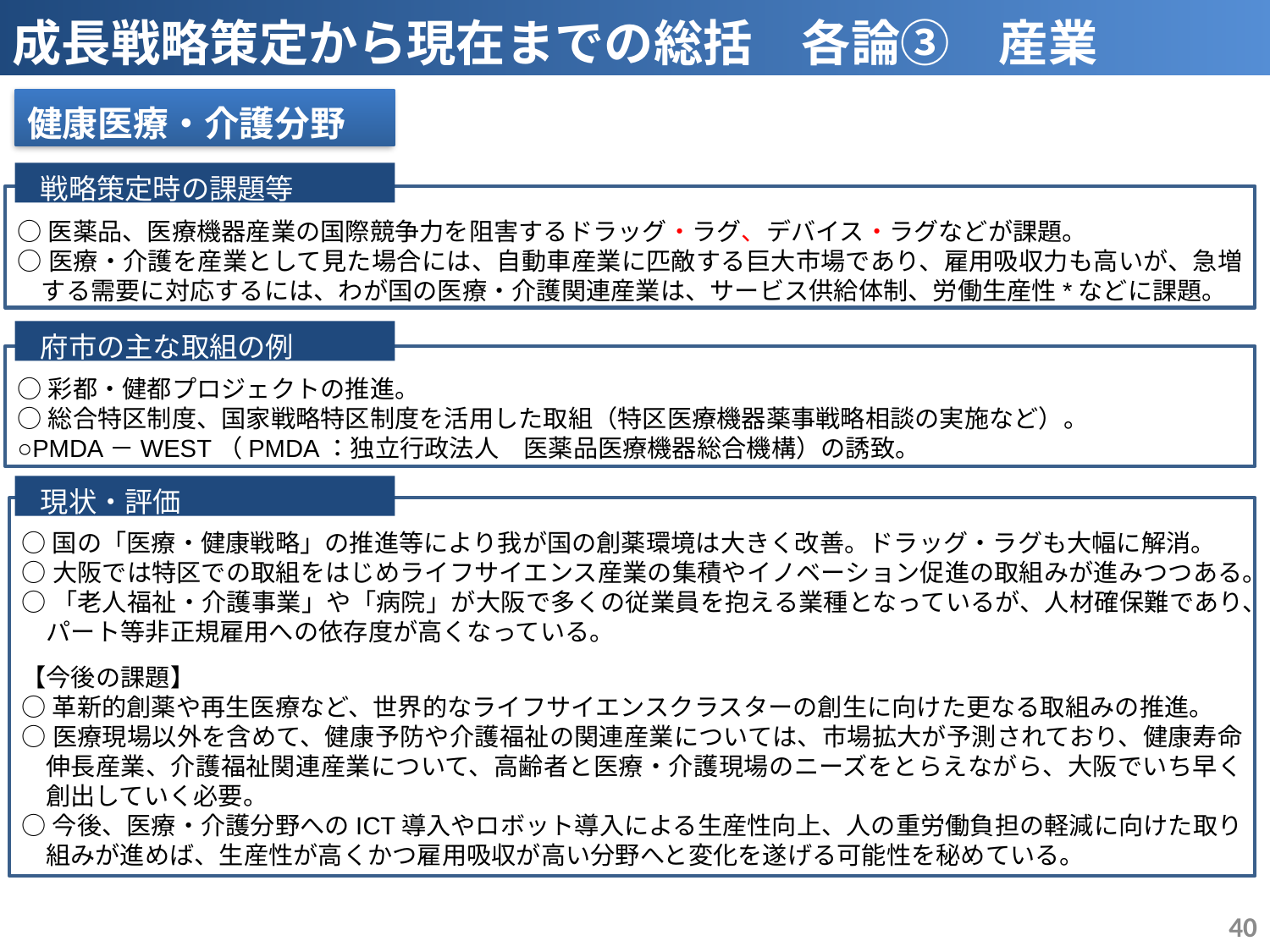

成長戦略策定から現在までの総括　各論③　産業
健康医療・介護分野
 戦略策定時の課題等
○医薬品、医療機器産業の国際競争力を阻害するドラッグ・ラグ、デバイス・ラグなどが課題。
○医療・介護を産業として見た場合には、自動車産業に匹敵する巨大市場であり、雇用吸収力も高いが、急増する需要に対応するには、わが国の医療・介護関連産業は、サービス供給体制、労働生産性*などに課題。
 府市の主な取組の例
○彩都・健都プロジェクトの推進。
○総合特区制度、国家戦略特区制度を活用した取組（特区医療機器薬事戦略相談の実施など）。
○PMDA－WEST（PMDA：独立行政法人　医薬品医療機器総合機構）の誘致。
 現状・評価
○国の「医療・健康戦略」の推進等により我が国の創薬環境は大きく改善。ドラッグ・ラグも大幅に解消。
○大阪では特区での取組をはじめライフサイエンス産業の集積やイノベーション促進の取組みが進みつつある。
○「老人福祉・介護事業」や「病院」が大阪で多くの従業員を抱える業種となっているが、人材確保難であり、パート等非正規雇用への依存度が高くなっている。
【今後の課題】
○革新的創薬や再生医療など、世界的なライフサイエンスクラスターの創生に向けた更なる取組みの推進。
○医療現場以外を含めて、健康予防や介護福祉の関連産業については、市場拡大が予測されており、健康寿命伸長産業、介護福祉関連産業について、高齢者と医療・介護現場のニーズをとらえながら、大阪でいち早く創出していく必要。
○今後、医療・介護分野へのICT導入やロボット導入による生産性向上、人の重労働負担の軽減に向けた取り組みが進めば、生産性が高くかつ雇用吸収が高い分野へと変化を遂げる可能性を秘めている。
40